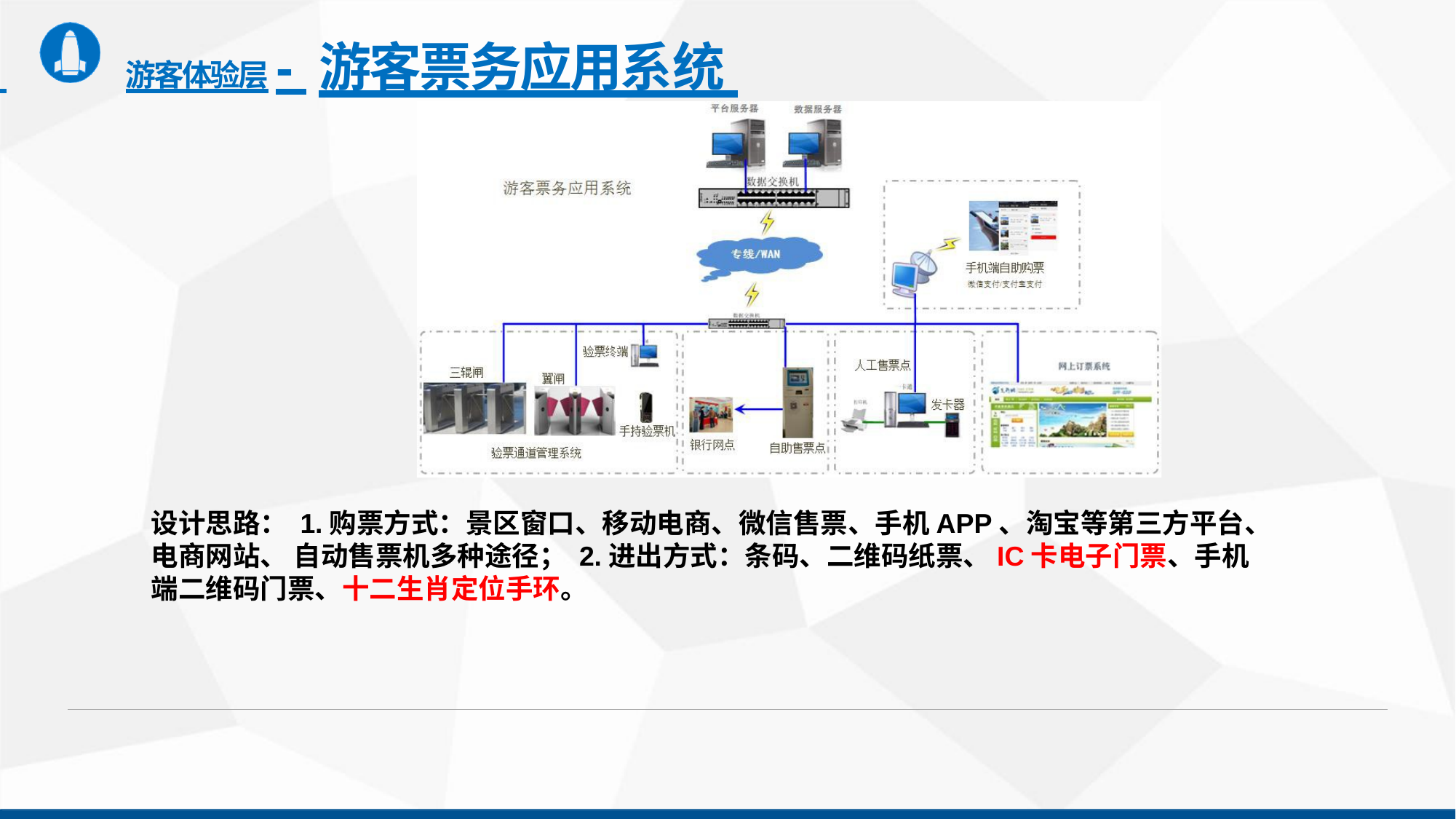

# 游客体验层- 游客票务应用系统

设计思路： 1.购票方式：景区窗口、移动电商、微信售票、手机APP、淘宝等第三方平台、电商网站、 自动售票机多种途径； 2.进出方式：条码、二维码纸票、IC卡电子门票、手机端二维码门票、十二生肖定位手环。